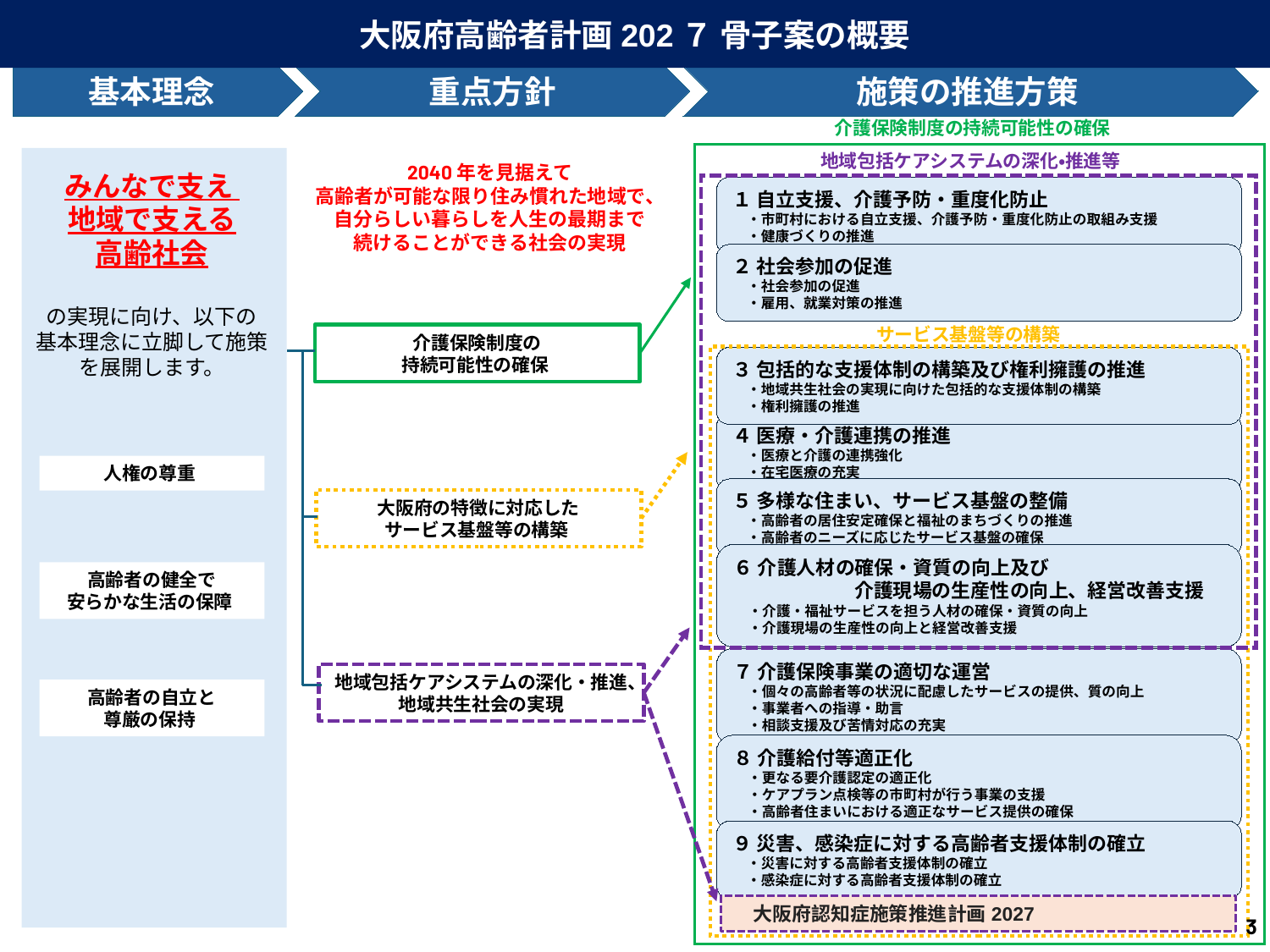

大阪府高齢者計画202７ 骨子案の概要
重点方針
基本理念
施策の推進方策
介護保険制度の持続可能性の確保
地域包括ケアシステムの深化・推進等

2040年を見据えて
高齢者が可能な限り住み慣れた地域で、自分らしい暮らしを人生の最期まで
続けることができる社会の実現

みんなで支え
地域で支える
高齢社会

の実現に向け、以下の
基本理念に立脚して施策を展開します。
人権の尊重
高齢者の健全で
安らかな生活の保障
高齢者の自立と
尊厳の保持

１ 自立支援、介護予防・重度化防止
　・市町村における自立支援、介護予防・重度化防止の取組み支援
　・健康づくりの推進
２ 社会参加の促進
　・社会参加の促進
　・雇用、就業対策の推進
３ 包括的な支援体制の構築及び権利擁護の推進
　・地域共生社会の実現に向けた包括的な支援体制の構築
　・権利擁護の推進
４ 医療・介護連携の推進
　・医療と介護の連携強化
　・在宅医療の充実
５ 多様な住まい、サービス基盤の整備
　・高齢者の居住安定確保と福祉のまちづくりの推進
　・高齢者のニーズに応じたサービス基盤の確保
６ 介護人材の確保・資質の向上及び
　　　              介護現場の生産性の向上、経営改善支援
　・介護・福祉サービスを担う人材の確保・資質の向上
　・介護現場の生産性の向上と経営改善支援
７ 介護保険事業の適切な運営
　・個々の高齢者等の状況に配慮したサービスの提供、質の向上
　・事業者への指導・助言
　・相談支援及び苦情対応の充実
８ 介護給付等適正化
　・更なる要介護認定の適正化
　・ケアプラン点検等の市町村が行う事業の支援
　・高齢者住まいにおける適正なサービス提供の確保
９ 災害、感染症に対する高齢者支援体制の確立
　・災害に対する高齢者支援体制の確立
　・感染症に対する高齢者支援体制の確立
介護保険制度の
持続可能性の確保
サービス基盤等の構築

大阪府の特徴に対応した
サービス基盤等の構築
地域包括ケアシステムの深化・推進、
地域共生社会の実現
　大阪府認知症施策推進計画2027
3